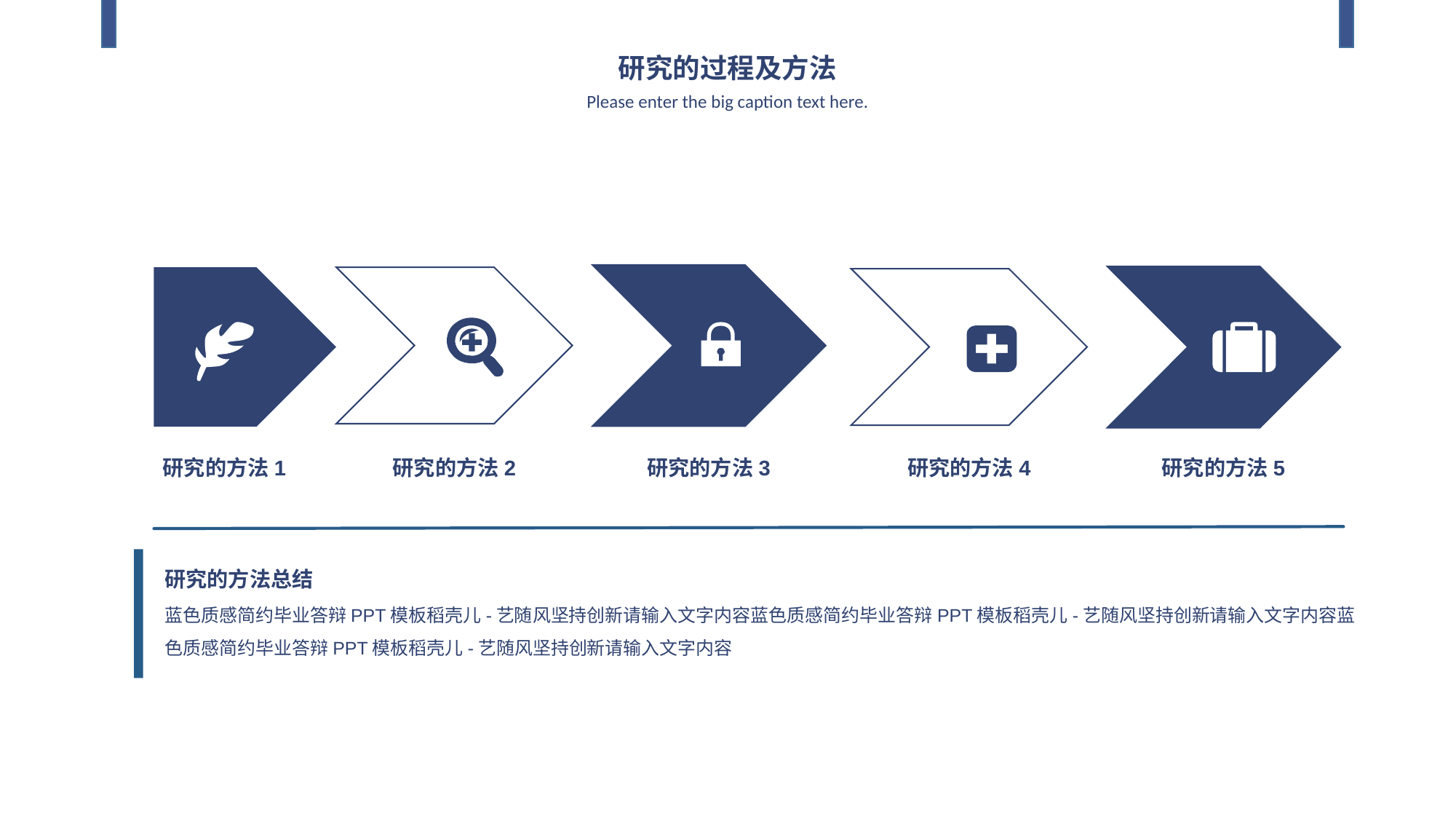

研究的过程及方法
Please enter the big caption text here.

研究的方法1
研究的方法2
研究的方法3
研究的方法4
研究的方法5
研究的方法总结
蓝色质感简约毕业答辩PPT模板稻壳儿-艺随风坚持创新请输入文字内容蓝色质感简约毕业答辩PPT模板稻壳儿-艺随风坚持创新请输入文字内容蓝色质感简约毕业答辩PPT模板稻壳儿-艺随风坚持创新请输入文字内容